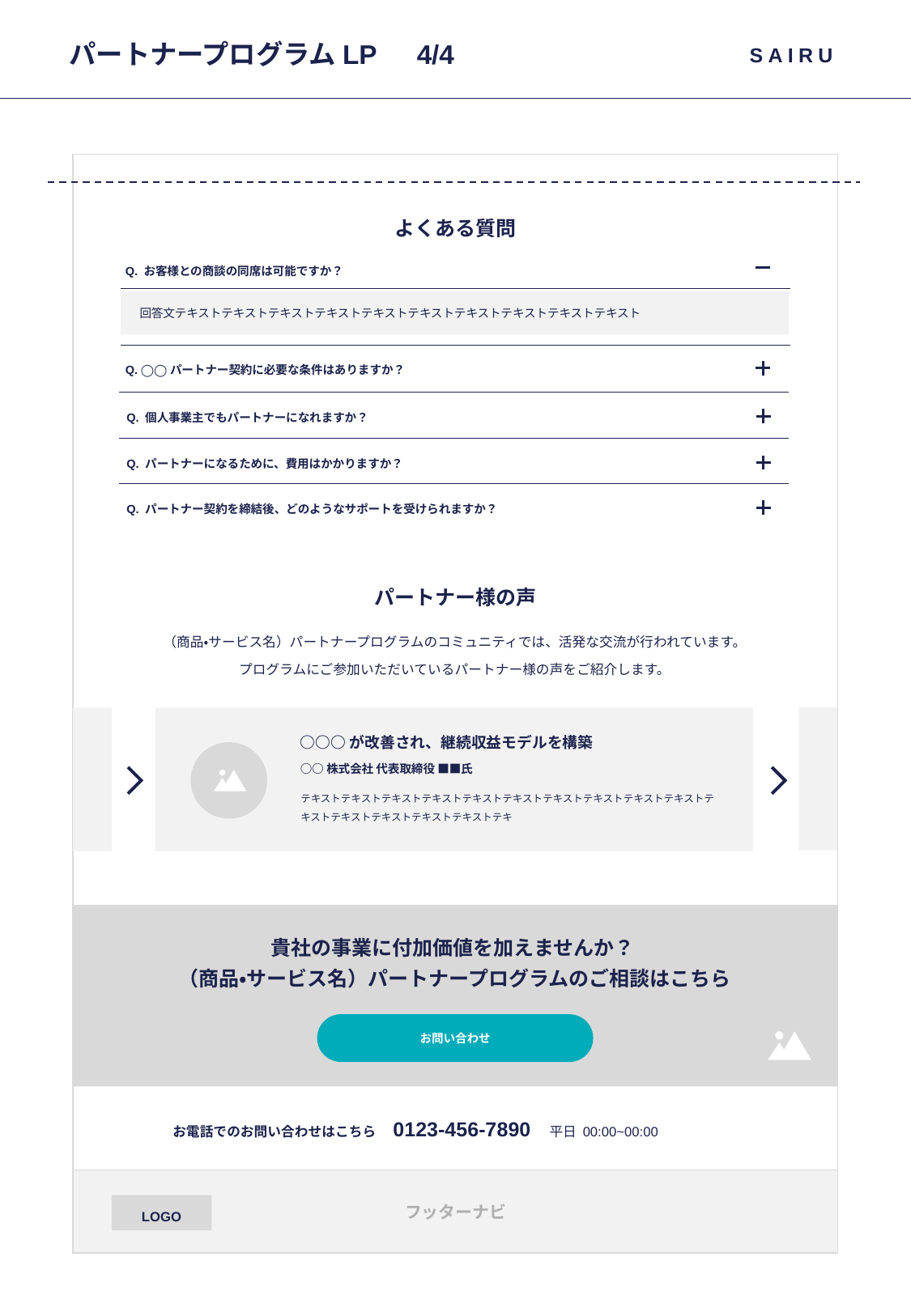

# パートナープログラムLP　4/4
SAIRU
よくある質問
Q. お客様との商談の同席は可能ですか？
回答文テキストテキストテキストテキストテキストテキストテキストテキストテキストテキスト
Q. ◯◯パートナー契約に必要な条件はありますか？
Q. 個人事業主でもパートナーになれますか？
Q. パートナーになるために、費用はかかりますか？
Q. パートナー契約を締結後、どのようなサポートを受けられますか？
パートナー様の声
（商品・サービス名）パートナープログラムのコミュニティでは、活発な交流が行われています。
プログラムにご参加いただいているパートナー様の声をご紹介します。

○○○が改善され、継続収益モデルを構築

○○株式会社 代表取締役 ■■氏

テキストテキストテキストテキストテキストテキストテキストテキストテキストテキストテキストテキストテキストテキストテキストテキ

貴社の事業に付加価値を加えませんか？
（商品・サービス名）パートナープログラムのご相談はこちら
お問い合わせ

お電話でのお問い合わせはこちら　0123-456-7890　平日 00:00~00:00
フッターナビ
LOGO